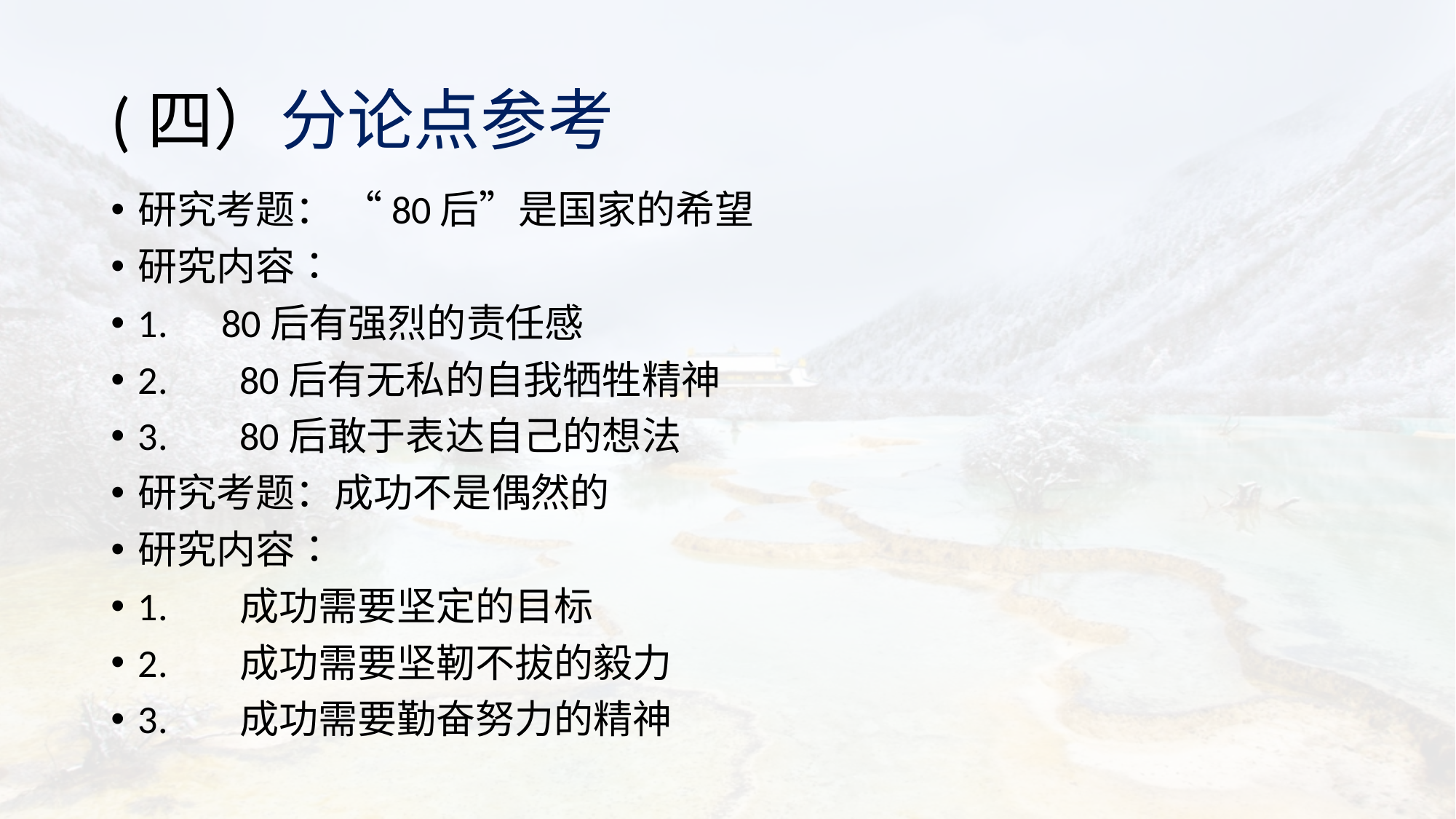

# (四）分论点参考
研究考题： “80后”是国家的希望
研究内容：
1.      80后有强烈的责任感
2.	80后有无私的自我牺牲精神
3.	80后敢于表达自己的想法
研究考题：成功不是偶然的
研究内容：
1.	成功需要坚定的目标
2.	成功需要坚靭不拔的毅力
3.	成功需要勤奋努力的精神